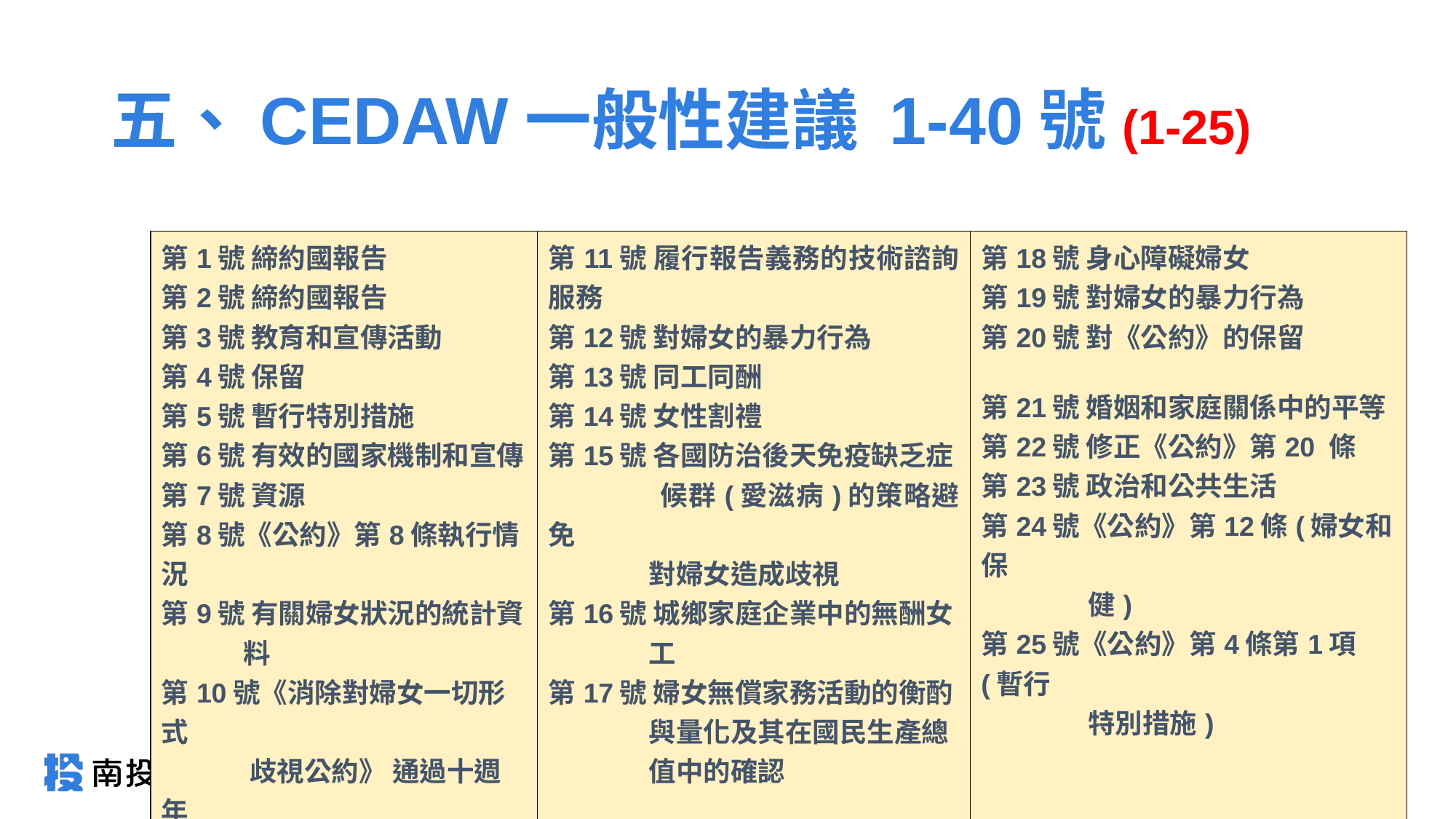

# 五、CEDAW一般性建議 1-40號(1-25)
| 第1號 締約國報告 第2號 締約國報告 第3號 教育和宣傳活動 第4號 保留 第5號 暫行特別措施 第6號 有效的國家機制和宣傳 第7號 資源 第8號《公約》第8條執行情況 第9號 有關婦女狀況的統計資 料 第10號《消除對婦女一切形式 歧視公約》 通過十週年 | 第11號 履行報告義務的技術諮詢服務 第12號 對婦女的暴力行為 第13號 同工同酬 第14號 女性割禮 第15號 各國防治後天免疫缺乏症 候群(愛滋病)的策略避免 對婦女造成歧視 第16號 城鄉家庭企業中的無酬女 工 第17號 婦女無償家務活動的衡酌 與量化及其在國民生產總 值中的確認 | 第18號 身心障礙婦女 第19號 對婦女的暴力行為 第20號 對《公約》的保留 第21號 婚姻和家庭關係中的平等 第22號 修正《公約》第20 條 第23號 政治和公共生活 第24號《公約》第12條(婦女和保 健) 第25號《公約》第4條第1項(暫行 特別措施) |
| --- | --- | --- |